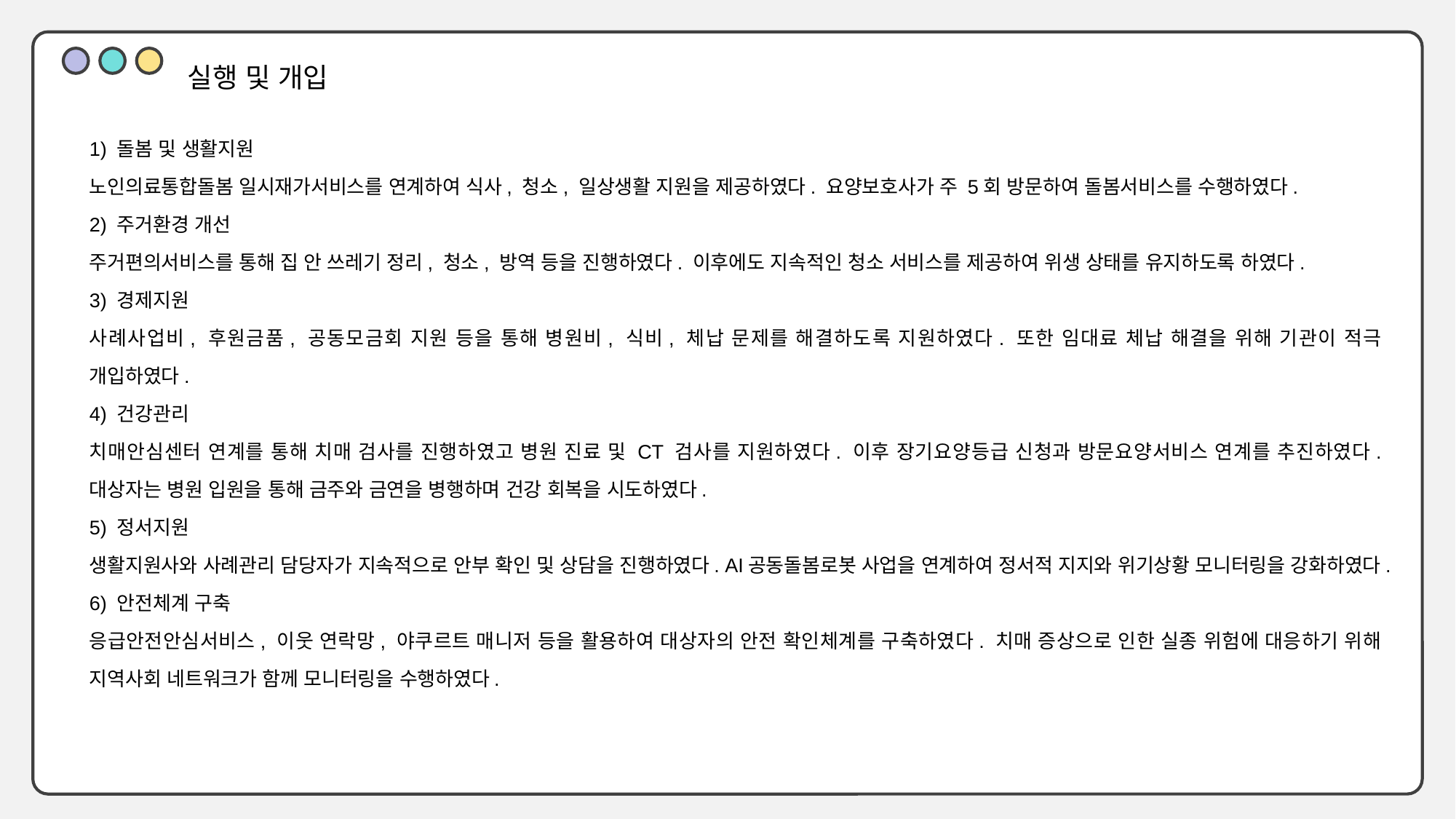

실행 및 개입

1) 돌봄 및 생활지원
노인의료통합돌봄 일시재가서비스를 연계하여 식사, 청소, 일상생활 지원을 제공하였다. 요양보호사가 주 5회 방문하여 돌봄서비스를 수행하였다.
2) 주거환경 개선
주거편의서비스를 통해 집 안 쓰레기 정리, 청소, 방역 등을 진행하였다. 이후에도 지속적인 청소 서비스를 제공하여 위생 상태를 유지하도록 하였다.
3) 경제지원
사례사업비, 후원금품, 공동모금회 지원 등을 통해 병원비, 식비, 체납 문제를 해결하도록 지원하였다. 또한 임대료 체납 해결을 위해 기관이 적극 개입하였다.
4) 건강관리
치매안심센터 연계를 통해 치매 검사를 진행하였고 병원 진료 및 CT 검사를 지원하였다. 이후 장기요양등급 신청과 방문요양서비스 연계를 추진하였다. 대상자는 병원 입원을 통해 금주와 금연을 병행하며 건강 회복을 시도하였다.
5) 정서지원
생활지원사와 사례관리 담당자가 지속적으로 안부 확인 및 상담을 진행하였다. AI공동돌봄로봇 사업을 연계하여 정서적 지지와 위기상황 모니터링을 강화하였다.
6) 안전체계 구축
응급안전안심서비스, 이웃 연락망, 야쿠르트 매니저 등을 활용하여 대상자의 안전 확인체계를 구축하였다. 치매 증상으로 인한 실종 위험에 대응하기 위해 지역사회 네트워크가 함께 모니터링을 수행하였다.